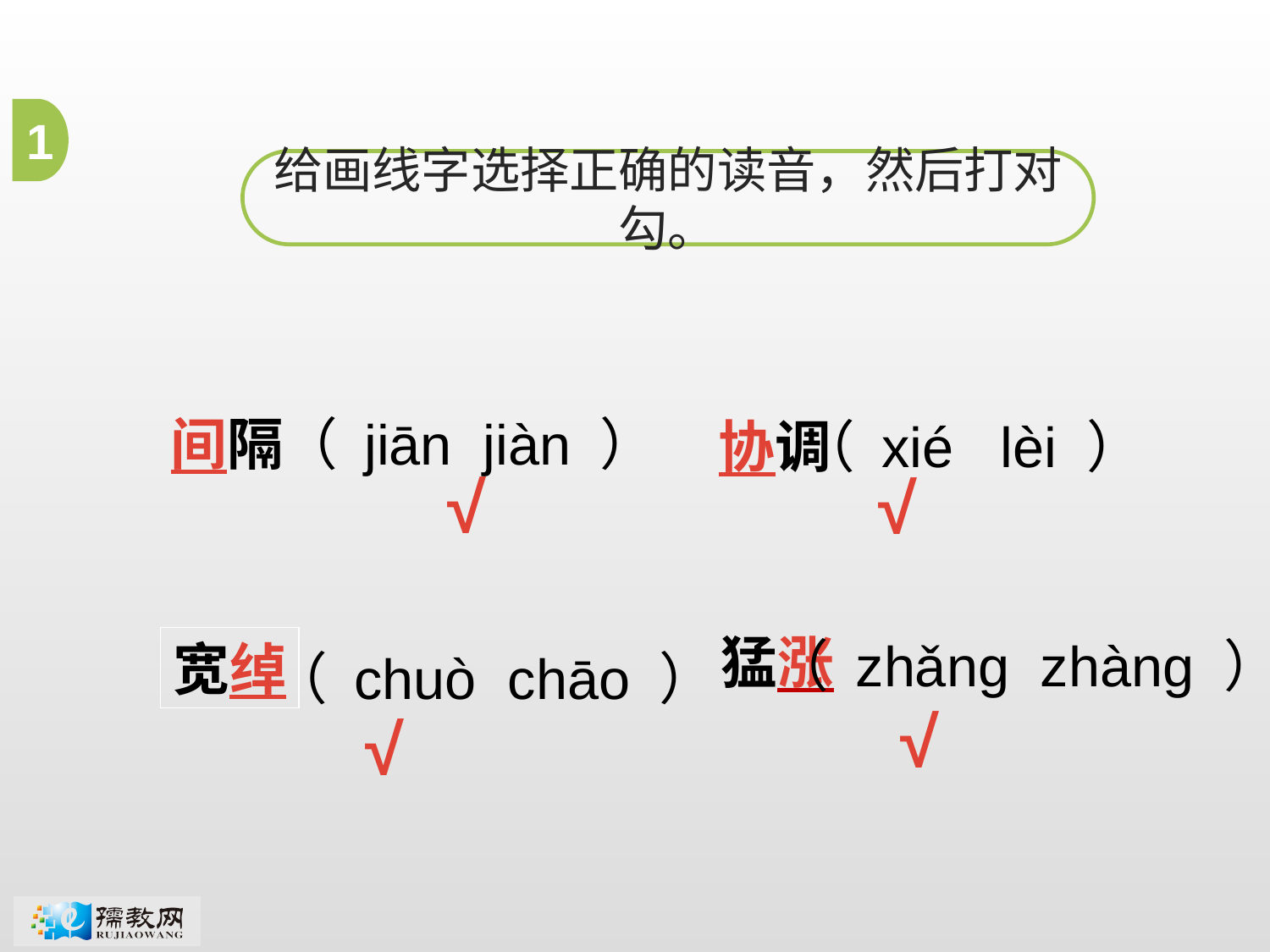

1
给画线字选择正确的读音，然后打对勾。
间隔
（ jiān  jiàn ）
协调
（ xié   lèi ）
√
√
猛涨
（ zhǎng  zhàng ）
宽绰
（ chuò  chāo ）
√
√